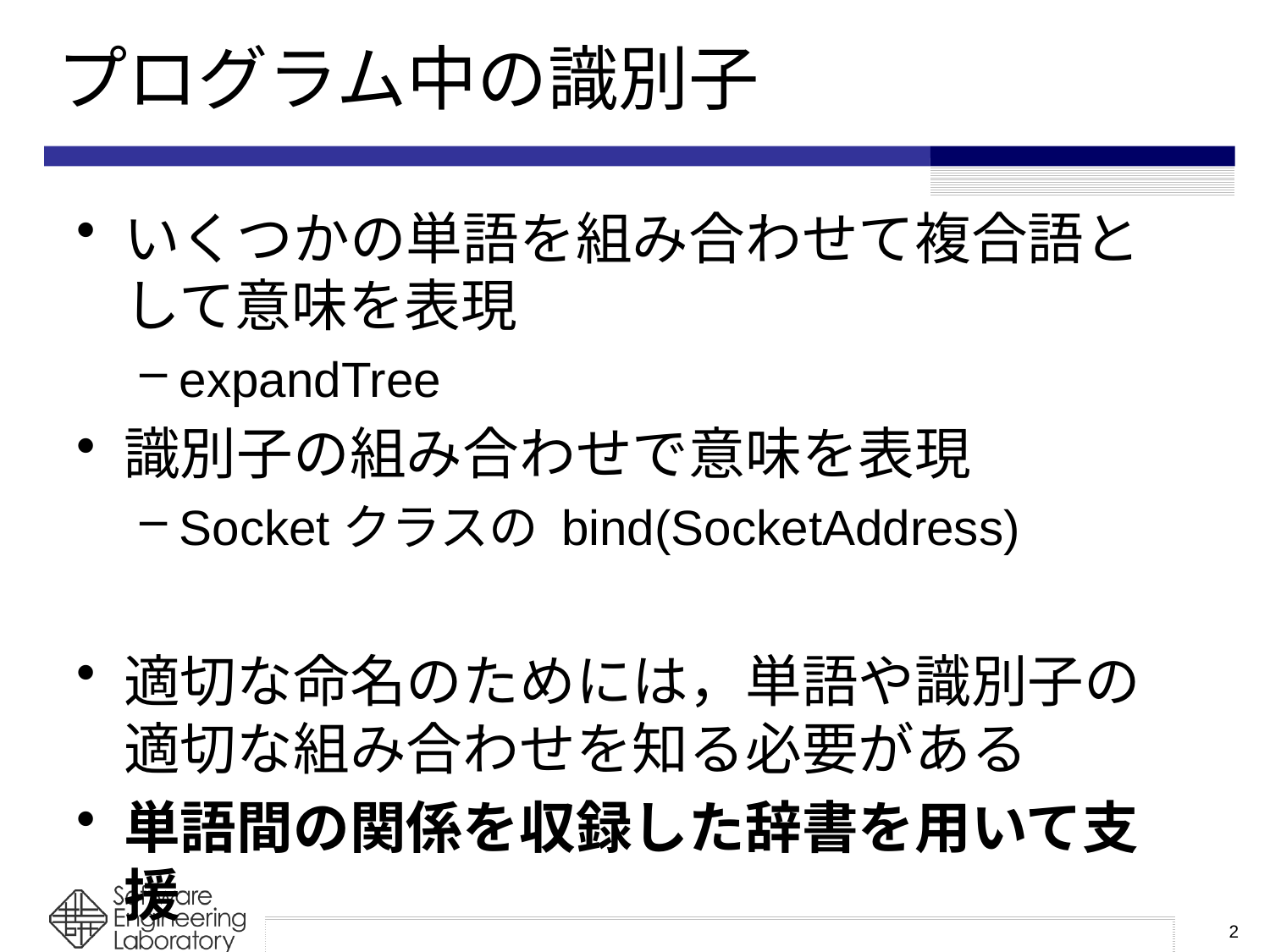

# プログラム中の識別子
いくつかの単語を組み合わせて複合語として意味を表現
expandTree
識別子の組み合わせで意味を表現
Socketクラスの bind(SocketAddress)

適切な命名のためには，単語や識別子の適切な組み合わせを知る必要がある
単語間の関係を収録した辞書を用いて支援

2